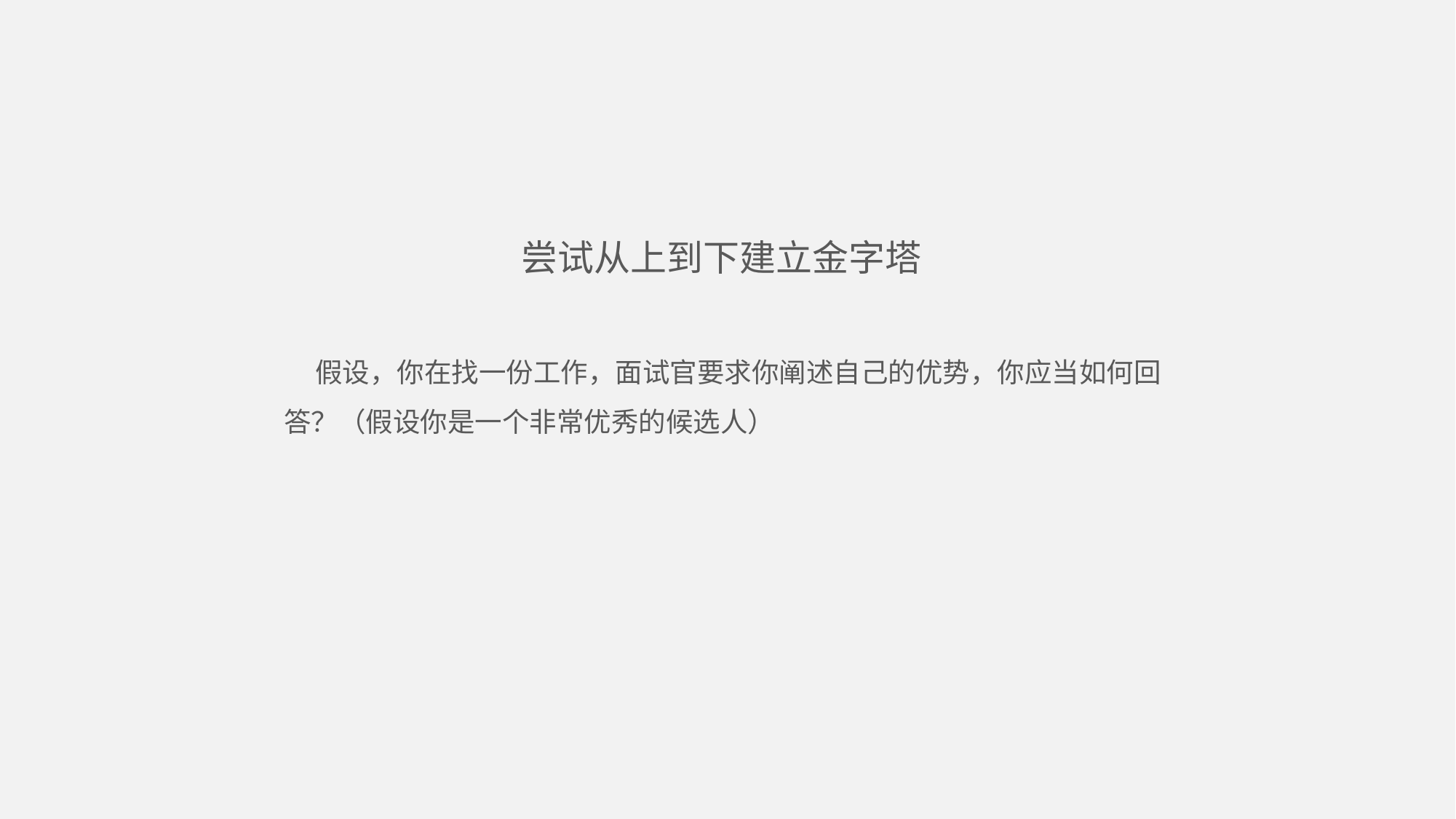

尝试从上到下建立金字塔
    假设，你在找一份工作，面试官要求你阐述自己的优势，你应当如何回答？（假设你是一个非常优秀的候选人）